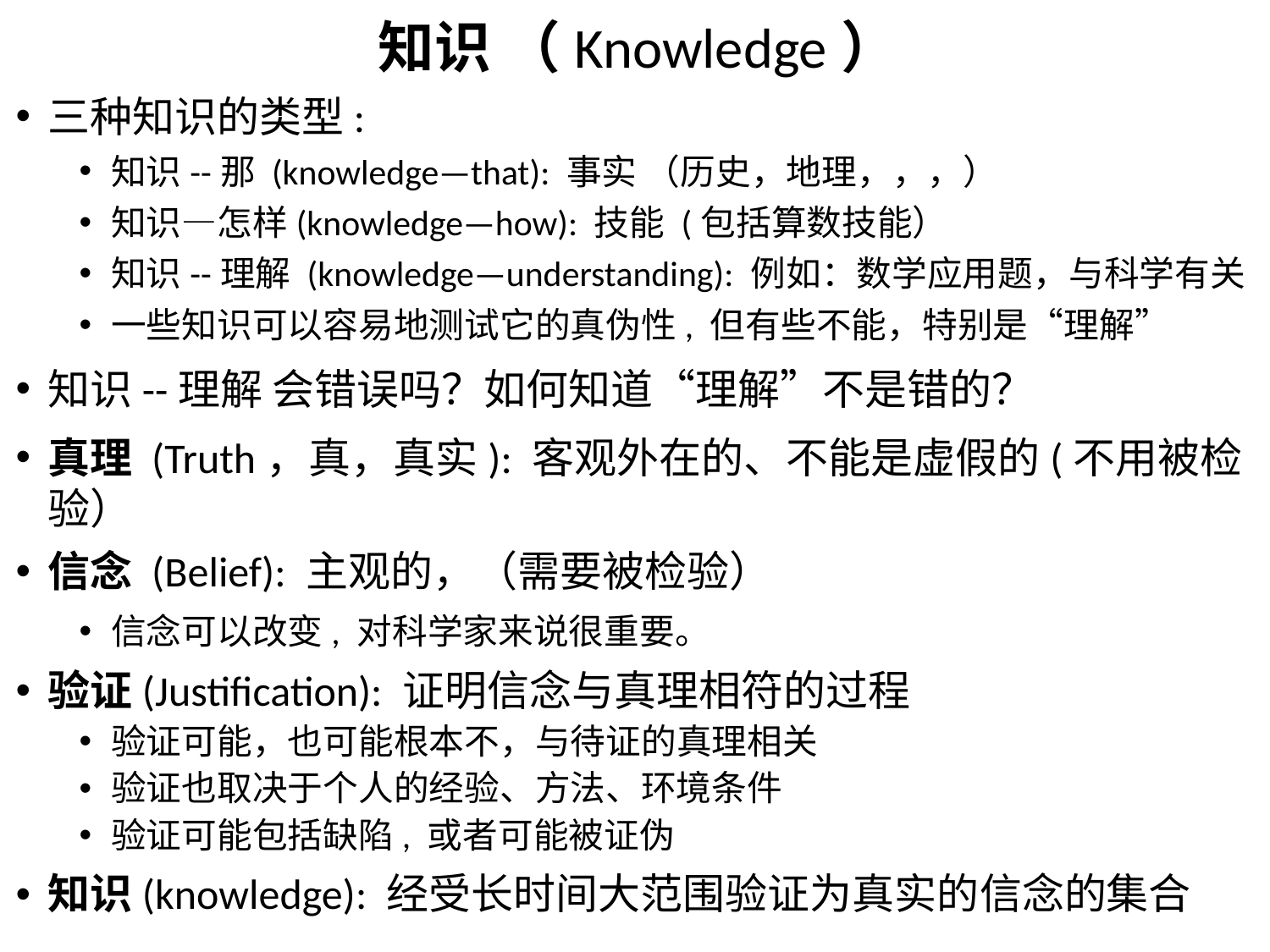

# 知识 （Knowledge）
三种知识的类型:
知识--那 (knowledge—that): 事实 （历史，地理，，，）
知识—怎样(knowledge—how): 技能 (包括算数技能）
知识--理解 (knowledge—understanding): 例如：数学应用题，与科学有关
一些知识可以容易地测试它的真伪性, 但有些不能，特别是“理解”
知识--理解 会错误吗？如何知道“理解”不是错的？
真理 (Truth，真，真实): 客观外在的、不能是虚假的(不用被检验）
信念 (Belief): 主观的，（需要被检验）
信念可以改变, 对科学家来说很重要。
验证(Justification): 证明信念与真理相符的过程
验证可能，也可能根本不，与待证的真理相关
验证也取决于个人的经验、方法、环境条件
验证可能包括缺陷, 或者可能被证伪
知识(knowledge): 经受长时间大范围验证为真实的信念的集合